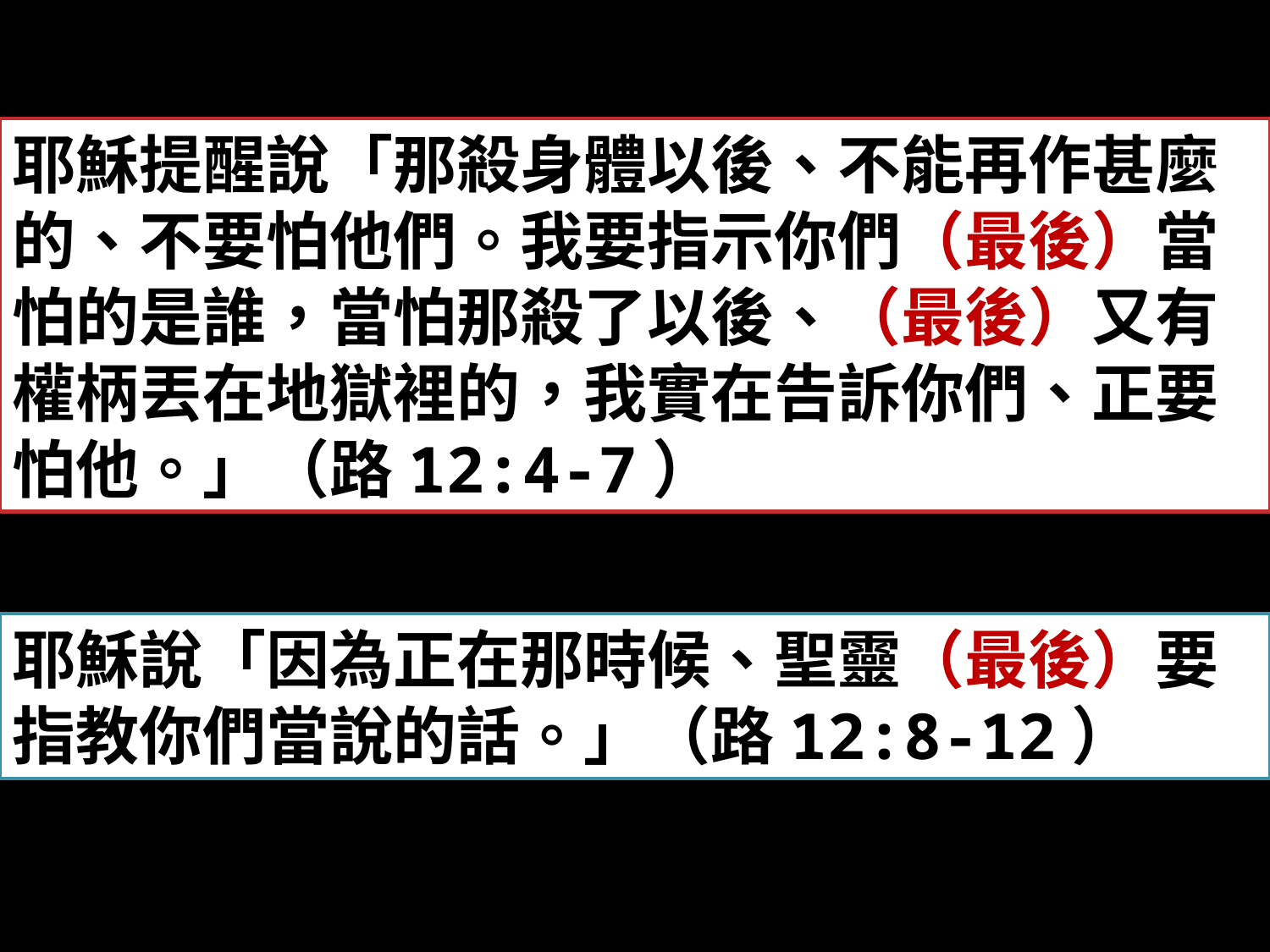

耶穌提醒說「那殺身體以後、不能再作甚麼的、不要怕他們。我要指示你們（最後）當怕的是誰，當怕那殺了以後、（最後）又有權柄丟在地獄裡的，我實在告訴你們、正要怕他。」（路12:4-7）
耶穌說「因為正在那時候、聖靈（最後）要指教你們當說的話。」（路12:8-12）